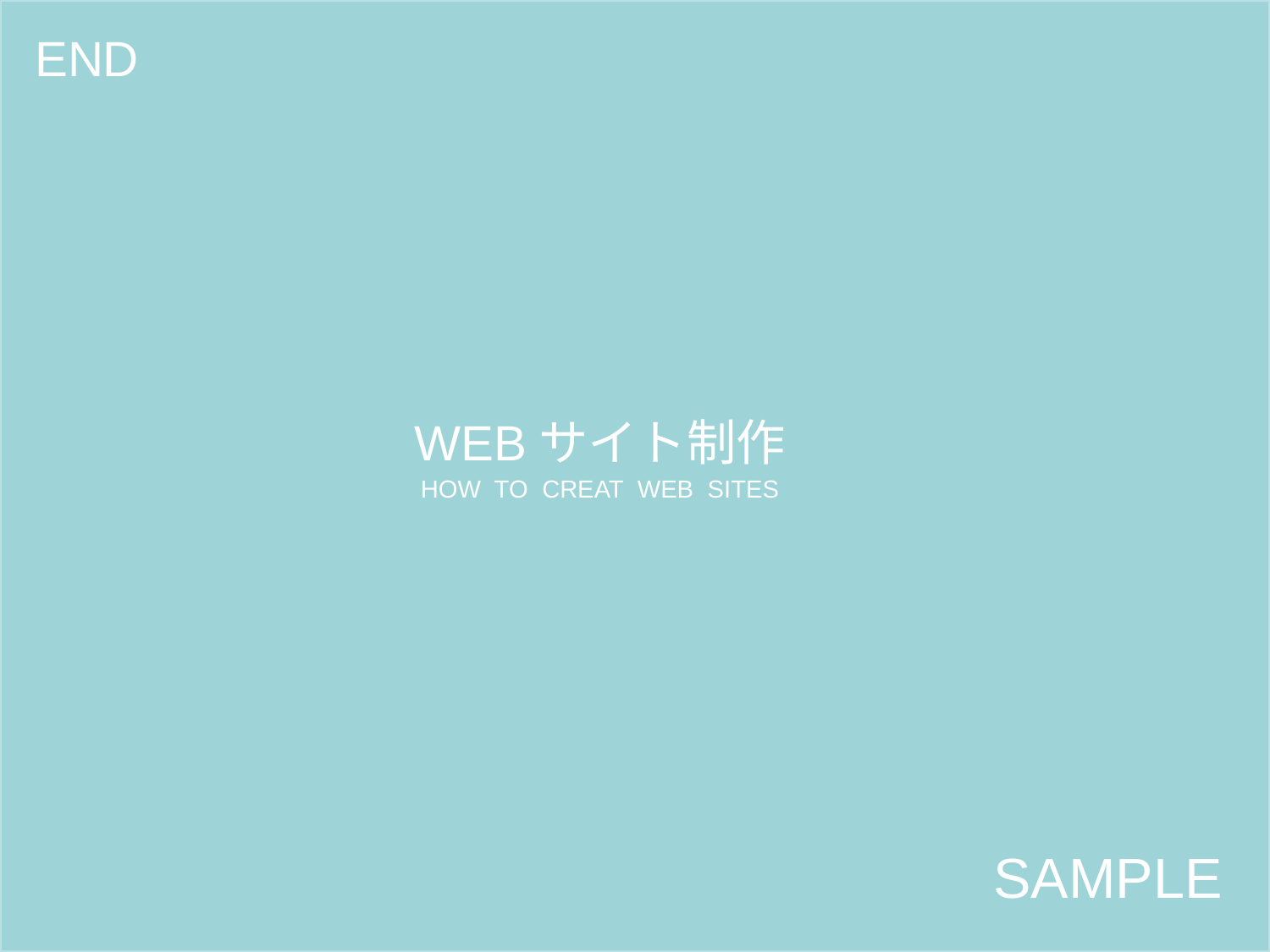

# END
WEBサイト制作
HOW  TO  CREAT  WEB  SITES
SAMPLE